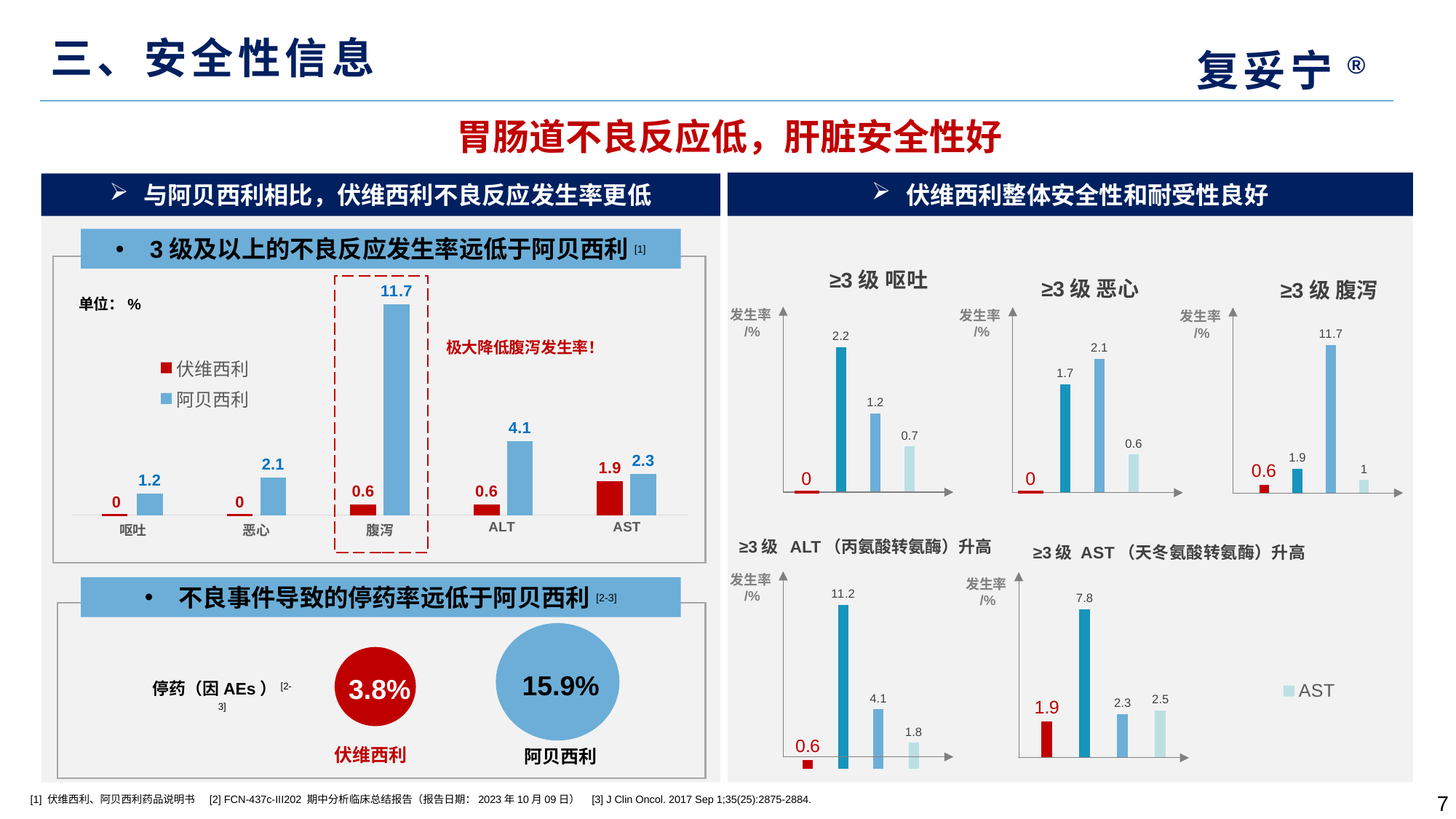

三、安全性信息
复妥宁®
胃肠道不良反应低，肝脏安全性好

与阿贝西利相比，伏维西利不良反应发生率更低
伏维西利整体安全性和耐受性良好

### Chart: ≥3级 呕吐

| Category | 呕吐 |
|---|---|
| 伏维西利 | 0.0 |
| 瑞波西利 | 2.2 |
| 阿贝西利 | 1.2 |
| 哌柏西利 | 0.7 |
3级及以上的不良反应发生率远低于阿贝西利[1]

### Chart

| Category | 伏维西利 | 阿贝西利 |
|---|---|---|
| 呕吐 | 0.0 | 1.2 |
| 恶心 | 0.0 | 2.1 |
| 腹泻 | 0.6 | 11.7 |
| ALT  | 0.6 | 4.1 |
| AST | 1.9 | 2.3 |

### Chart: ≥3级 恶心

| Category | 恶心 |
|---|---|
| 伏维西利 | 0.0 |
| 瑞波西利 | 1.7 |
| 阿贝西利 | 2.1 |
| 哌柏西利 | 0.6 |

### Chart: ≥3级 腹泻

| Category | 腹泻 |
|---|---|
| 伏维西利 | 0.6 |
| 瑞波西利 | 1.9 |
| 阿贝西利 | 11.7 |
| 哌柏西利 | 1.0 |
单位：%
发生率/%
发生率/%
发生率/%
极大降低腹泻发生率！
≥3级  ALT（丙氨酸转氨酶）升高

### Chart: ≥3级 AST（天冬氨酸转氨酶）升高

| Category | AST |
|---|---|
| 伏维西利 | 1.9 |
| 瑞波西利 | 7.8 |
| 阿贝西利 | 2.3 |
| 哌柏西利 | 2.5 |
发生率/%
发生率/%
不良事件导致的停药率远低于阿贝西利[2-3]

### Chart

| Category | ALT |
|---|---|
| 伏维西利 | 0.6 |
| 瑞波西利 | 11.2 |
| 阿贝西利 | 4.1 |
| 哌柏西利 | 1.8 |

15.9%

3.8%
停药（因AEs）[2-3]
伏维西利
阿贝西利
7
[1] 伏维西利、阿贝西利药品说明书     [2] FCN-437c-III202 期中分析临床总结报告（报告日期：2023年10月09日）    [3] J Clin Oncol. 2017 Sep 1;35(25):2875-2884.